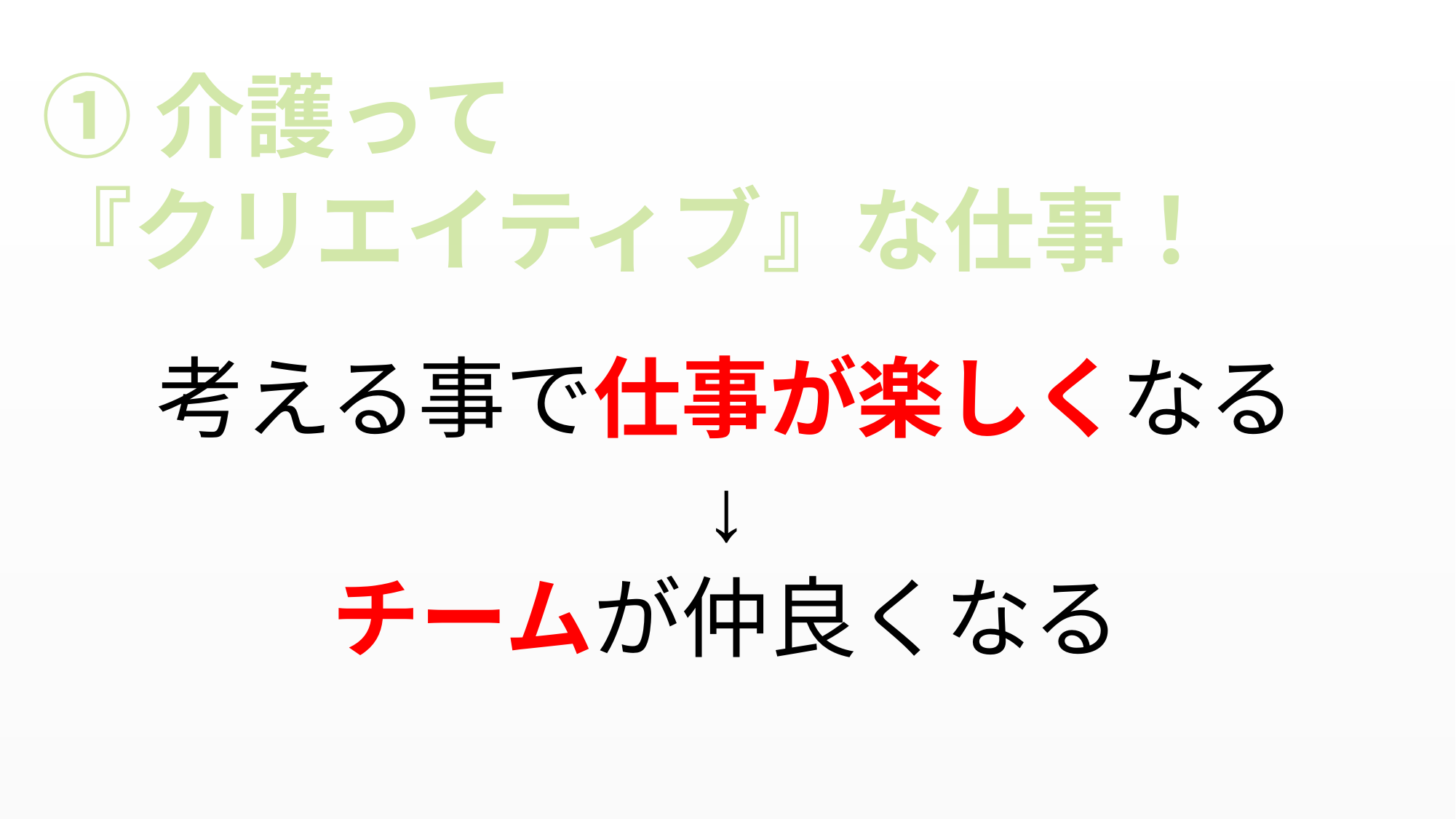

①介護って
『クリエイティブ』な仕事！
考える事で仕事が楽しくなる
↓
チームが仲良くなる